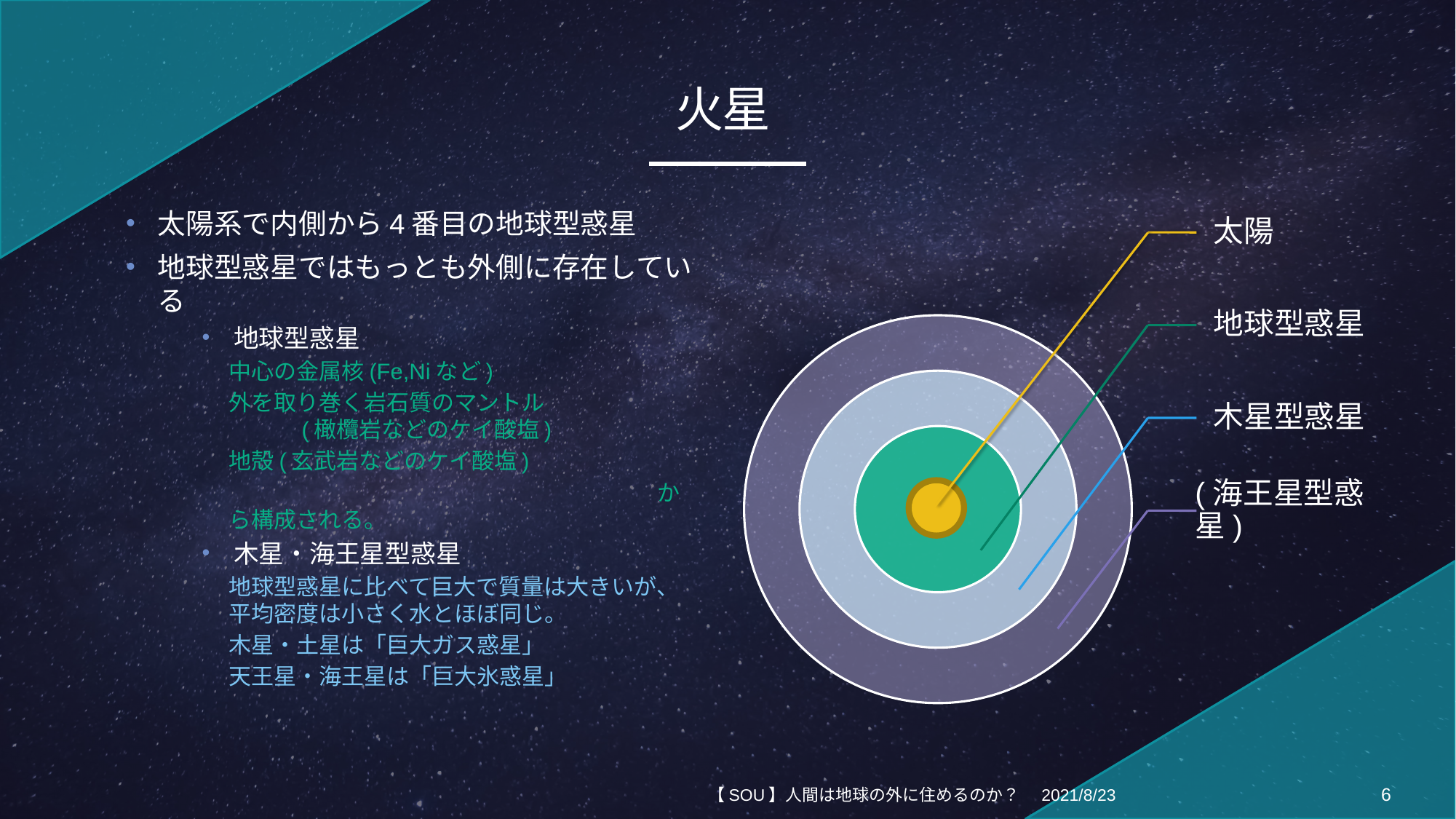

# 火星
太陽
地球型惑星
木星型惑星
(海王星型惑星)
太陽系で内側から4番目の地球型惑星
地球型惑星ではもっとも外側に存在している
地球型惑星
中心の金属核(Fe,Niなど)
外を取り巻く岩石質のマントル
　　　(橄欖岩などのケイ酸塩)
地殻(玄武岩などのケイ酸塩)
　　　　　　　　　　　　　　　　　　　から構成される。
木星・海王星型惑星
地球型惑星に比べて巨大で質量は大きいが、平均密度は小さく水とほぼ同じ。
木星・土星は「巨大ガス惑星」
天王星・海王星は「巨大氷惑星」
【SOU】人間は地球の外に住めるのか？
2021/8/23
6